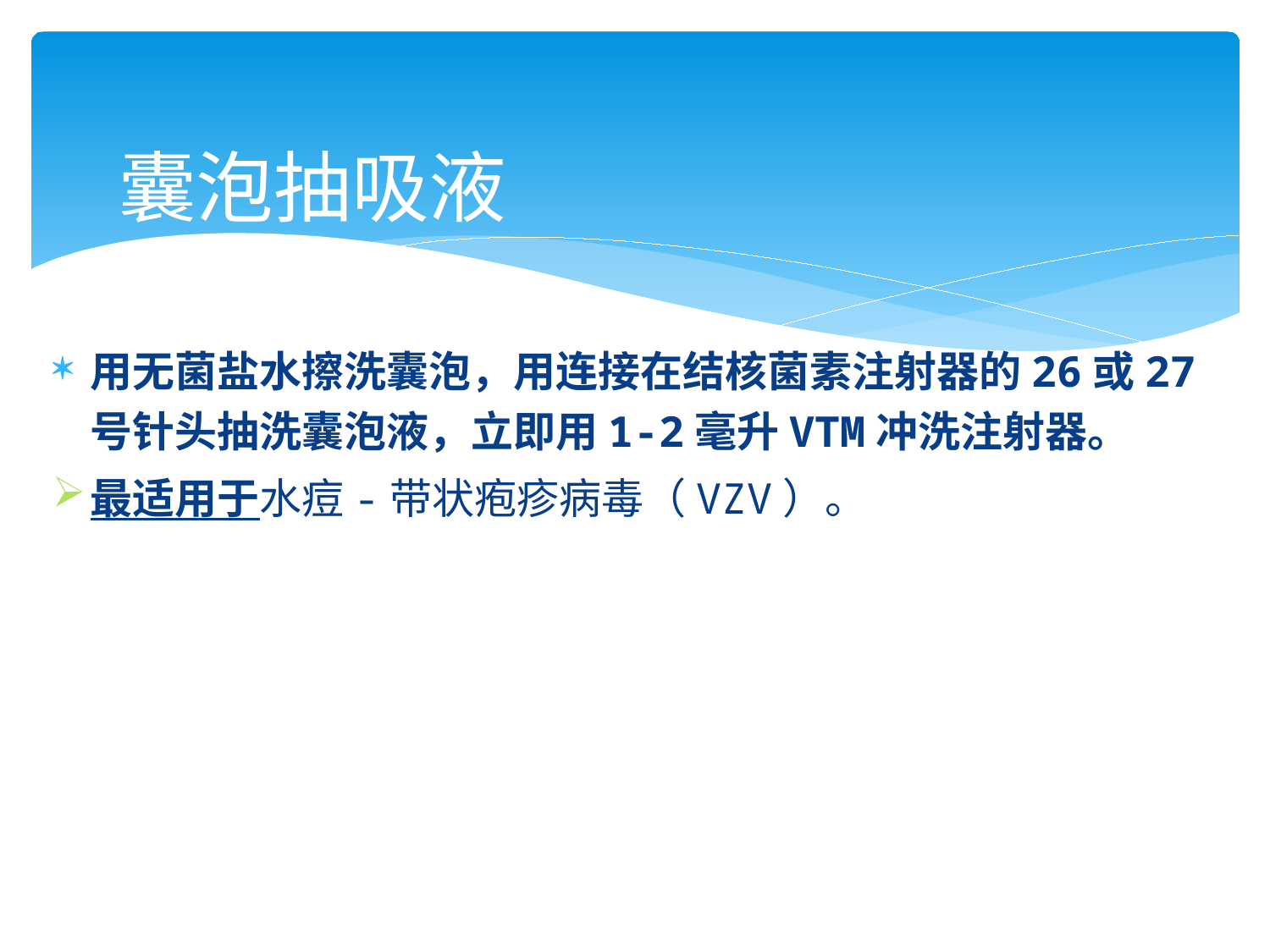

# 囊泡抽吸液
用无菌盐水擦洗囊泡，用连接在结核菌素注射器的26或27号针头抽洗囊泡液，立即用1-2毫升VTM冲洗注射器。
最适用于水痘-带状疱疹病毒（VZV）。